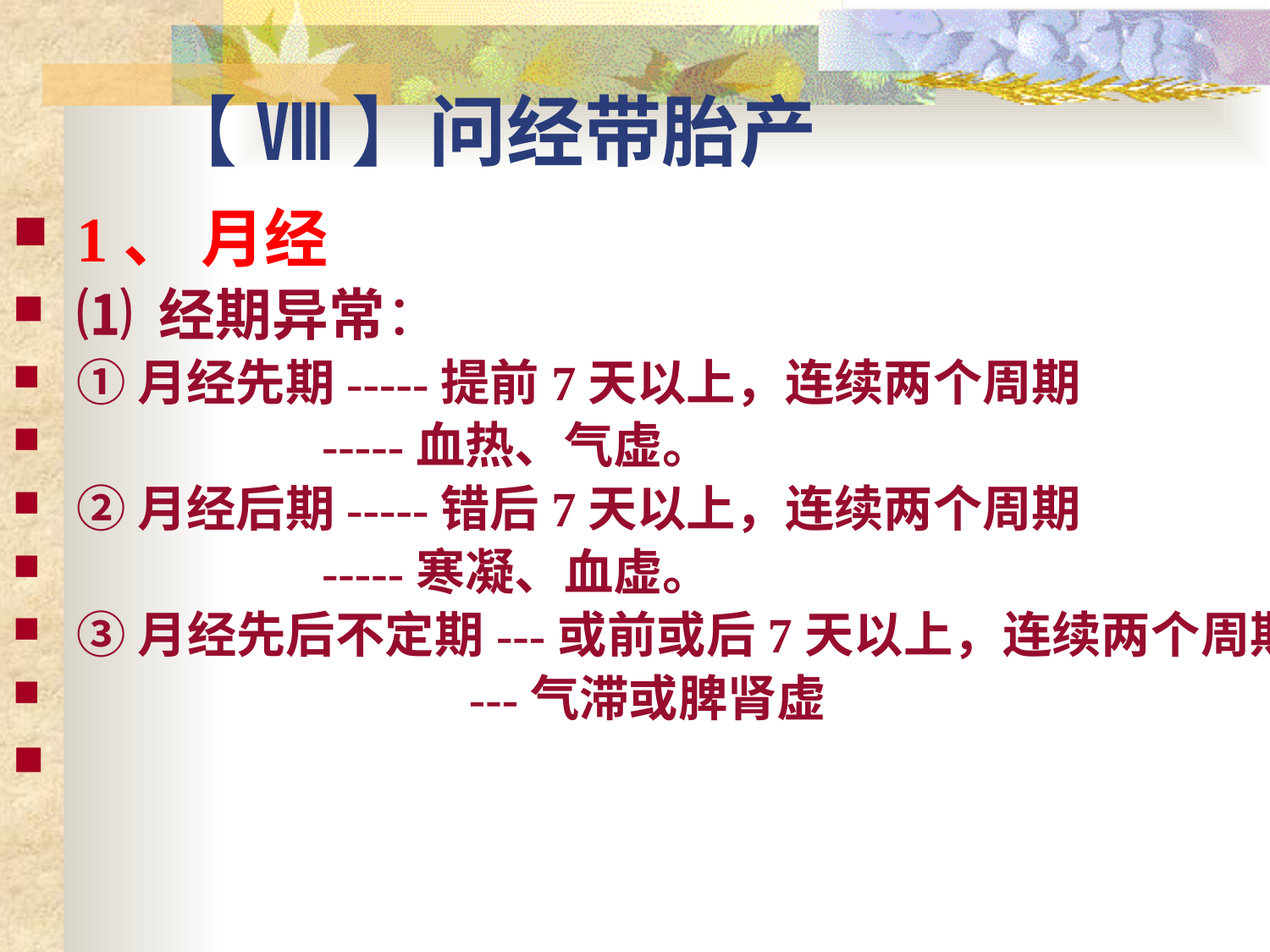

# 【 Ⅷ 】问经带胎产
1、 月经
⑴ 经期异常：
①月经先期-----提前7天以上，连续两个周期
                    -----血热、气虚。
②月经后期-----错后7天以上，连续两个周期
                    -----寒凝、血虚。
③月经先后不定期---或前或后7天以上，连续两个周期。
                                ---气滞或脾肾虚